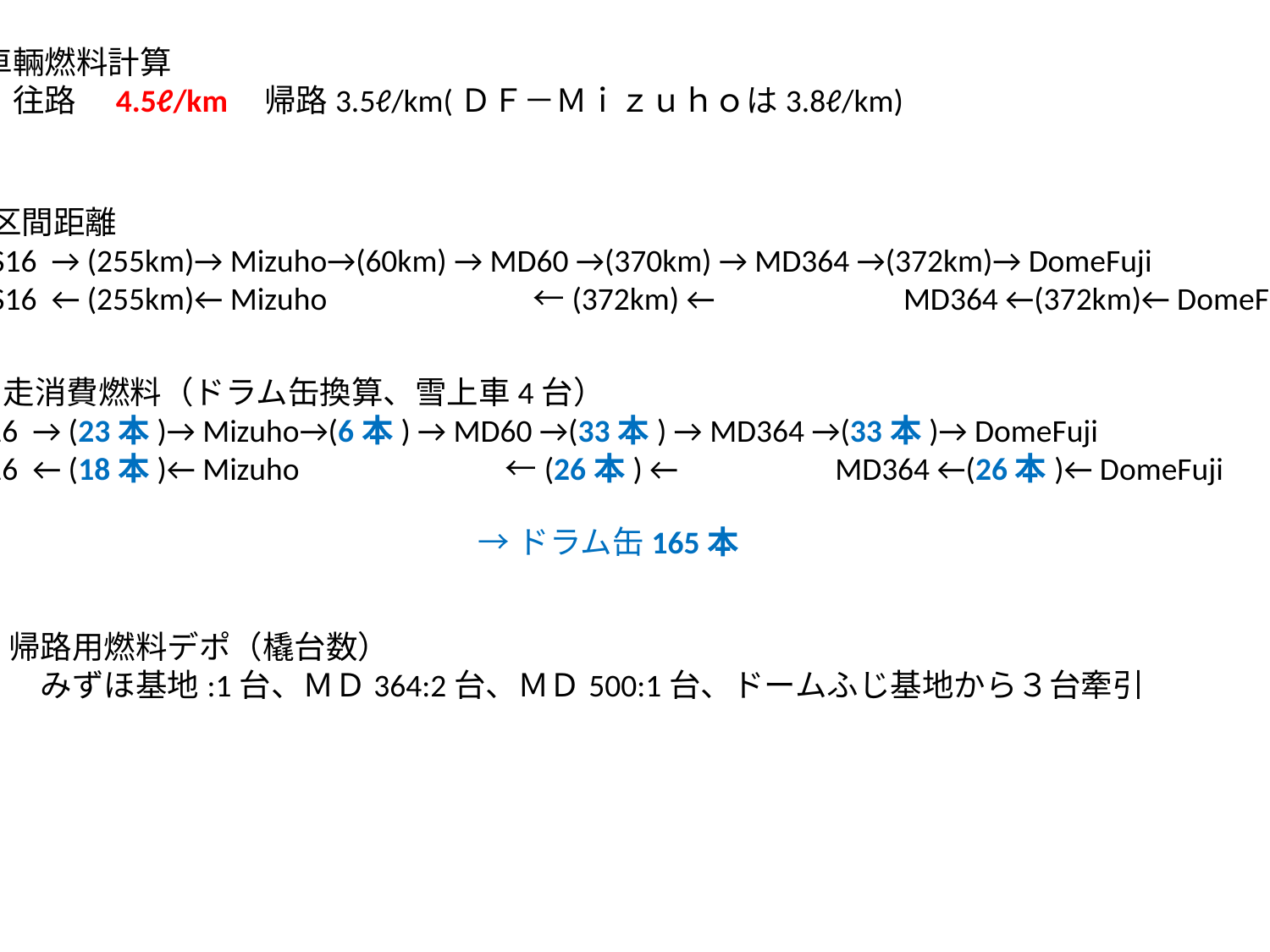

車輛燃料計算
　往路　4.5ℓ/km    帰路3.5ℓ/km(ＤＦ－Ｍｉｚｕｈｏは3.8ℓ/km)
区間距離
S16  → (255km)→ Mizuho→(60km) → MD60 →(370km) → MD364 →(372km)→ DomeFuji
S16  ← (255km)← Mizuho 　　　　　　←(372km) ← 　　　　 　MD364 ←(372km)← DomeFuji
自走消費燃料（ドラム缶換算、雪上車4台）
S16  → (23本)→ Mizuho→(6本) → MD60 →(33本) → MD364 →(33本)→ DomeFuji
S16  ← (18本)← Mizuho 　　　　　　←(26本) ← 　　　　 MD364 ←(26本)← DomeFuji
→ドラム缶165本
帰路用燃料デポ（橇台数）
　みずほ基地:1台、ＭＤ364:2台、ＭＤ500:1台、ドームふじ基地から３台牽引